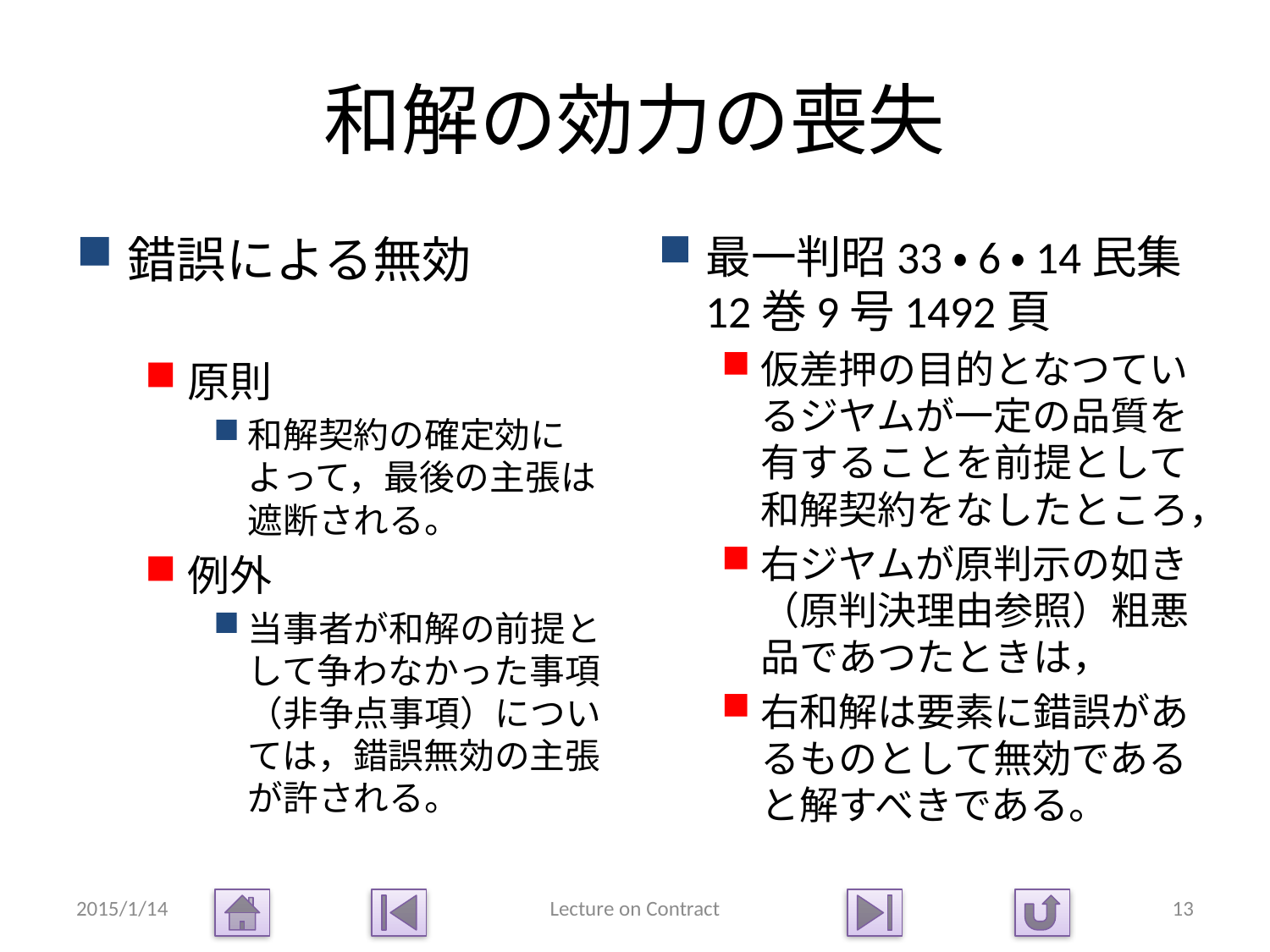

# 和解の効力の喪失
錯誤による無効
原則
和解契約の確定効によって，最後の主張は遮断される。
例外
当事者が和解の前提として争わなかった事項（非争点事項）については，錯誤無効の主張が許される。
最一判昭33・6・14民集12巻9号1492頁
仮差押の目的となつているジヤムが一定の品質を有することを前提として和解契約をなしたところ，
右ジヤムが原判示の如き（原判決理由参照）粗悪品であつたときは，
右和解は要素に錯誤があるものとして無効であると解すべきである。
2015/1/14
Lecture on Contract
13